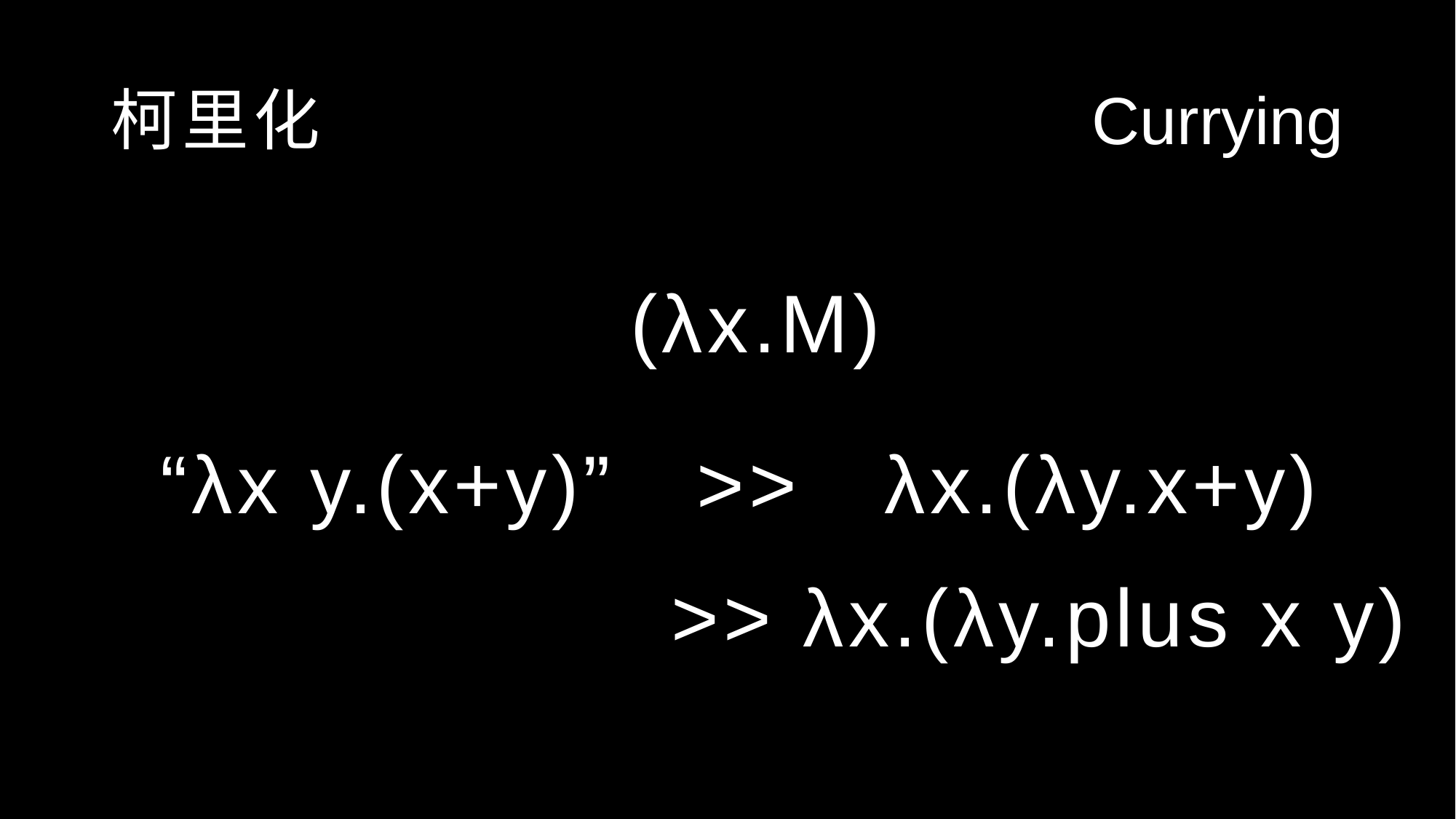

Currying
# 柯里化
 (λx.M)
“λx y.(x+y)”   >>   λx.(λy.x+y)
>> λx.(λy.plus x y)